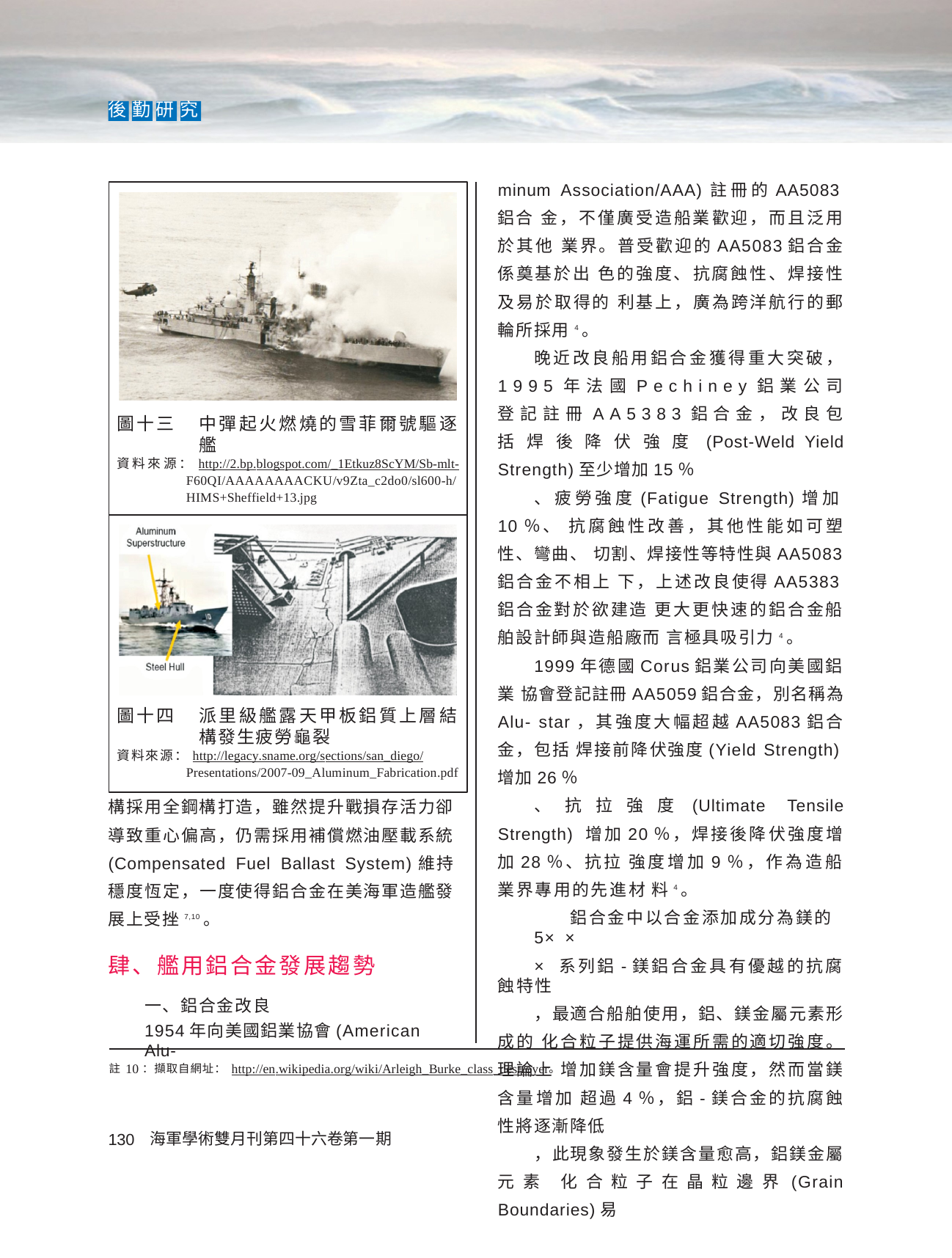

後 勤 研 究

minum Association/AAA)註冊的AA5083鋁合 金，不僅廣受造船業歡迎，而且泛用於其他 業界。普受歡迎的AA5083鋁合金係奠基於出 色的強度、抗腐蝕性、焊接性及易於取得的 利基上，廣為跨洋航行的郵輪所採用4。
晚近改良船用鋁合金獲得重大突破， 1 9 9 5 年 法 國 P e c h i n e y 鋁 業 公 司 登 記 註 冊 A A 5 3 8 3 鋁 合 金 ， 改 良 包 括 焊 後 降 伏 強 度 (Post-Weld Yield Strength)至少增加15％
、疲勞強度(Fatigue Strength)增加10％、 抗腐蝕性改善，其他性能如可塑性、彎曲、 切割、焊接性等特性與AA5083鋁合金不相上 下，上述改良使得AA5383鋁合金對於欲建造 更大更快速的鋁合金船舶設計師與造船廠而 言極具吸引力4。
1999年德國Corus鋁業公司向美國鋁業 協會登記註冊AA5059鋁合金，別名稱為Alu- star，其強度大幅超越AA5083鋁合金，包括 焊接前降伏強度(Yield Strength)增加26％
、抗拉強度(Ultimate Tensile Strength) 增加20％，焊接後降伏強度增加28％、抗拉 強度增加9％，作為造船業界專用的先進材 料4。

鋁合金中以合金添加成分為鎂的5××

×系列鋁-鎂鋁合金具有優越的抗腐蝕特性
，最適合船舶使用，鋁、鎂金屬元素形成的 化合粒子提供海運所需的適切強度。理論上 增加鎂含量會提升強度，然而當鎂含量增加 超過4％，鋁-鎂合金的抗腐蝕性將逐漸降低
，此現象發生於鎂含量愈高，鋁鎂金屬元素 化合粒子在晶粒邊界(Grain Boundaries)易

圖十三	中彈起火燃燒的雪菲爾號驅逐 艦
資料來源：http://2.bp.blogspot.com/_1Etkuz8ScYM/Sb-mlt- F60QI/AAAAAAAACKU/v9Zta_c2do0/sl600-h/ HIMS+Sheffield+13.jpg

圖十四	派里級艦露天甲板鋁質上層結 構發生疲勞龜裂
資料來源：http://legacy.sname.org/sections/san_diego/
Presentations/2007-09_Aluminum_Fabrication.pdf
構採用全鋼構打造，雖然提升戰損存活力卻 導致重心偏高，仍需採用補償燃油壓載系統 (Compensated Fuel Ballast System)維持 穩度恆定，一度使得鋁合金在美海軍造艦發 展上受挫7,10。
肆、艦用鋁合金發展趨勢

一、鋁合金改良
1954年向美國鋁業協會(American Alu-

註10：擷取自網址：http://en.wikipedia.org/wiki/Arleigh_Burke_class_destroyer。
海軍學術雙月刊第四十六卷第一期
130